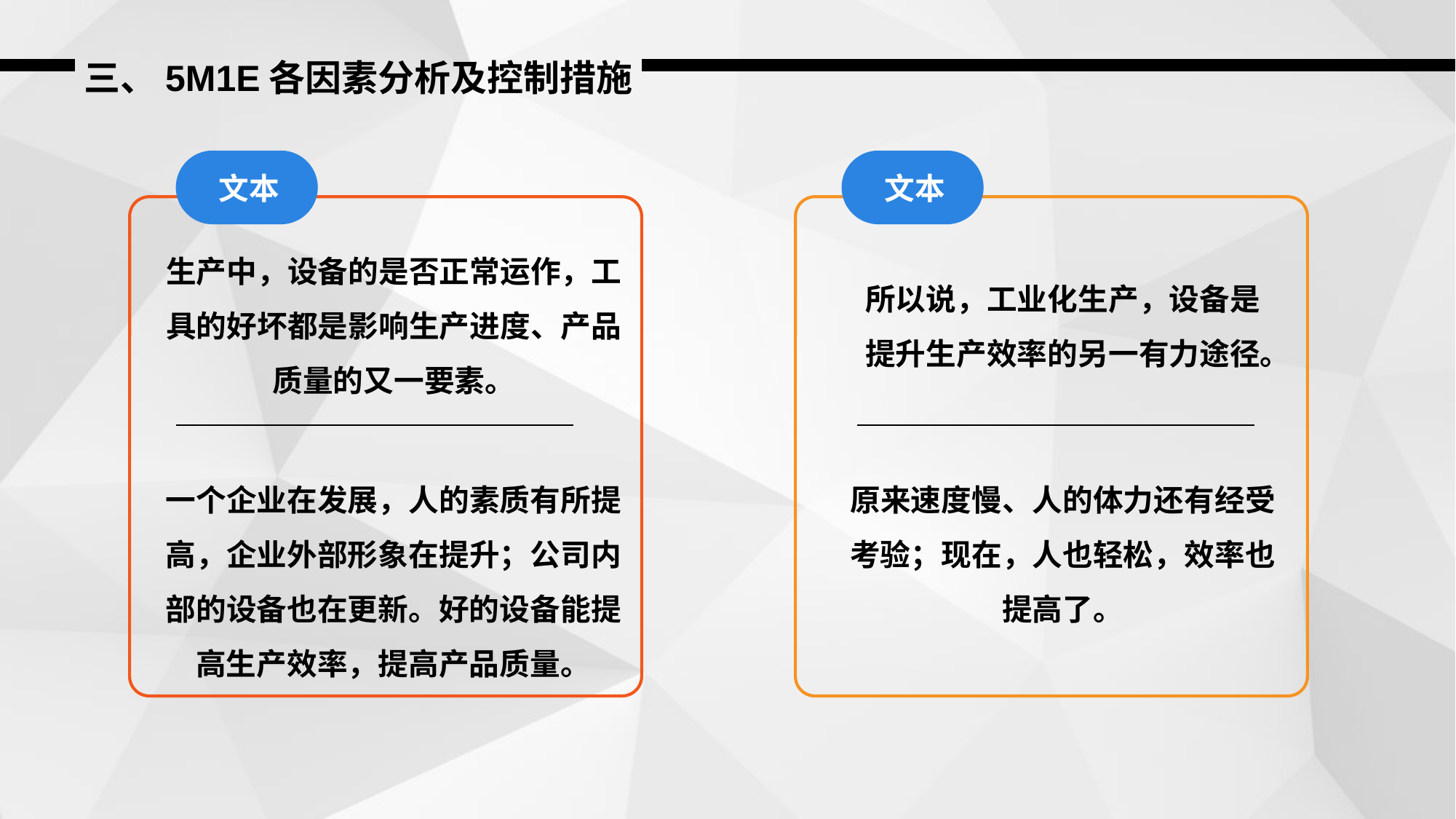

三、5M1E各因素分析及控制措施

文本

文本

生产中，设备的是否正常运作，工具的好坏都是影响生产进度、产品质量的又一要素。
所以说，工业化生产，设备是提升生产效率的另一有力途径。
一个企业在发展，人的素质有所提高，企业外部形象在提升；公司内部的设备也在更新。好的设备能提高生产效率，提高产品质量。
原来速度慢、人的体力还有经受考验；现在，人也轻松，效率也提高了。